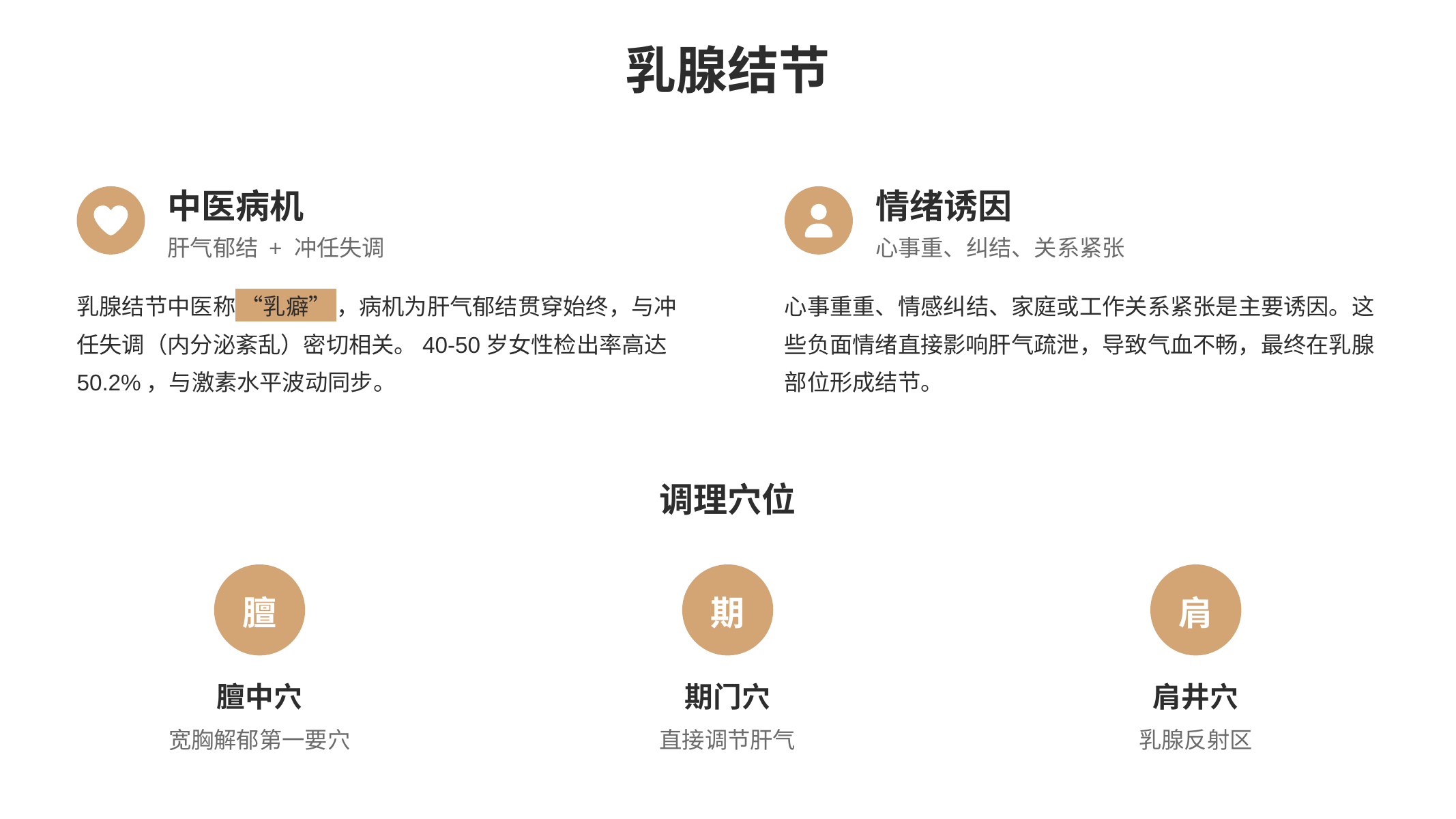

乳腺结节

中医病机
情绪诱因

肝气郁结 + 冲任失调
心事重、纠结、关系紧张
乳腺结节中医称 “乳癖” ，病机为肝气郁结贯穿始终，与冲任失调（内分泌紊乱）密切相关。40-50岁女性检出率高达50.2%，与激素水平波动同步。
心事重重、情感纠结、家庭或工作关系紧张是主要诱因。这些负面情绪直接影响肝气疏泄，导致气血不畅，最终在乳腺部位形成结节。

调理穴位

膻
期
肩
膻中穴
期门穴
肩井穴
宽胸解郁第一要穴
直接调节肝气
乳腺反射区